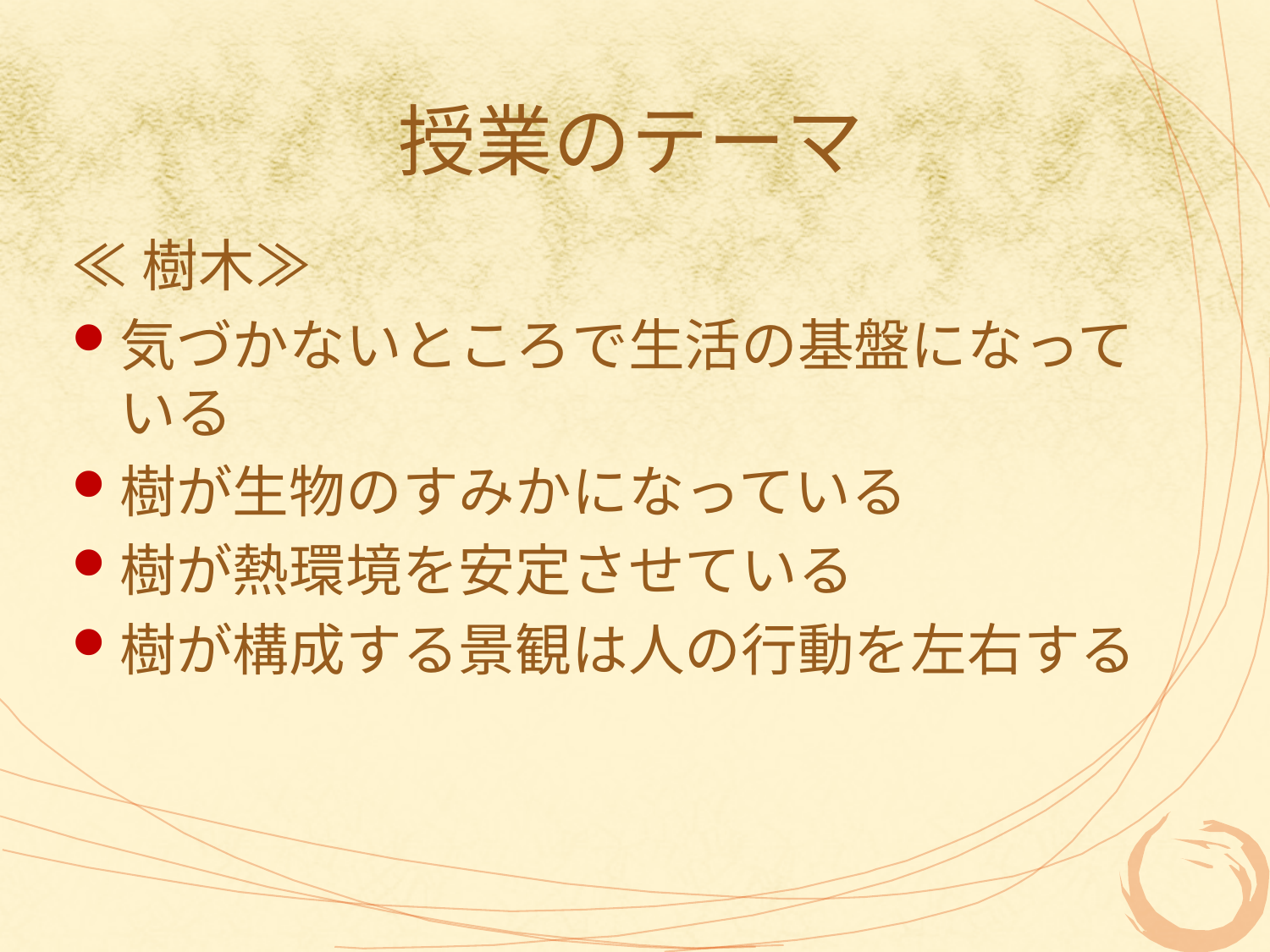

# 授業のテーマ
≪樹木≫
気づかないところで生活の基盤になっている
樹が生物のすみかになっている
樹が熱環境を安定させている
樹が構成する景観は人の行動を左右する